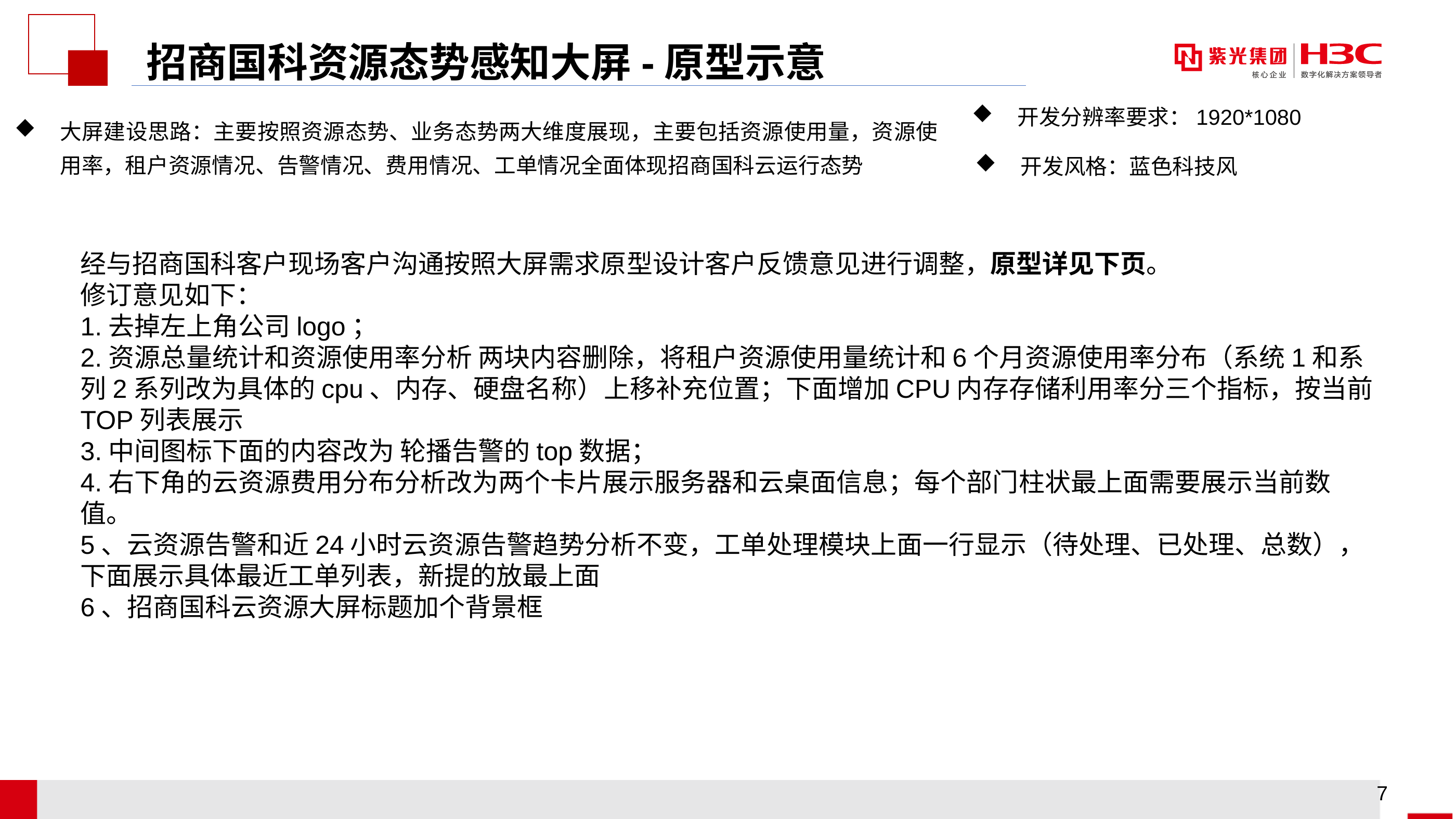

招商国科资源态势感知大屏-原型示意
开发分辨率要求：1920*1080
大屏建设思路：主要按照资源态势、业务态势两大维度展现，主要包括资源使用量，资源使用率，租户资源情况、告警情况、费用情况、工单情况全面体现招商国科云运行态势
开发风格：蓝色科技风
经与招商国科客户现场客户沟通按照大屏需求原型设计客户反馈意见进行调整，原型详见下页。
修订意见如下：
1.去掉左上角公司logo；
2.资源总量统计和资源使用率分析 两块内容删除，将租户资源使用量统计和6个月资源使用率分布（系统1和系列2系列改为具体的cpu、内存、硬盘名称）上移补充位置；下面增加CPU内存存储利用率分三个指标，按当前TOP列表展示
3.中间图标下面的内容改为 轮播告警的top数据；
4.右下角的云资源费用分布分析改为两个卡片展示服务器和云桌面信息；每个部门柱状最上面需要展示当前数值。
5、云资源告警和近24小时云资源告警趋势分析不变，工单处理模块上面一行显示（待处理、已处理、总数），下面展示具体最近工单列表，新提的放最上面
6、招商国科云资源大屏标题加个背景框